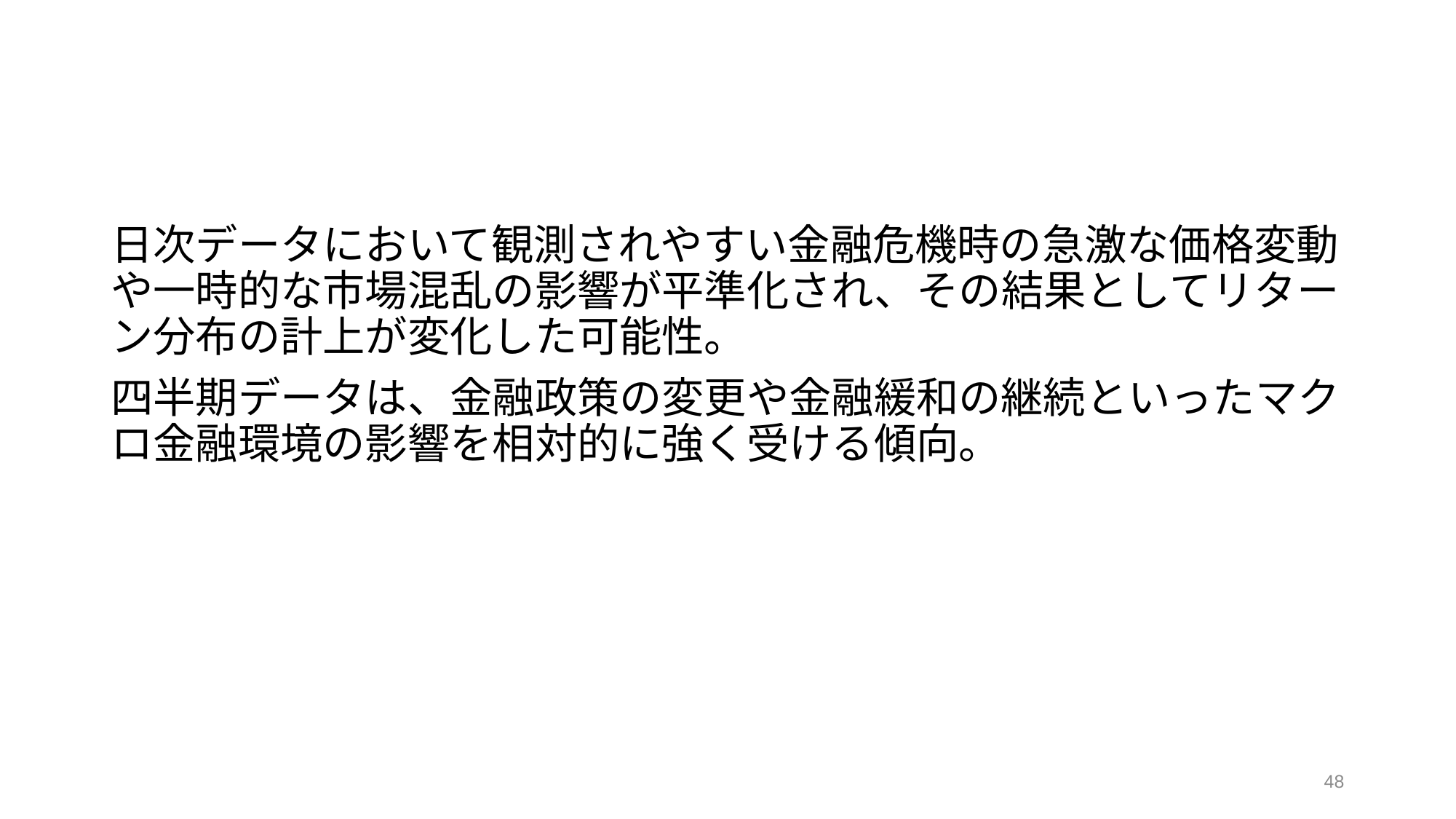

#
日次データにおいて観測されやすい金融危機時の急激な価格変動や一時的な市場混乱の影響が平準化され、その結果としてリターン分布の計上が変化した可能性。
四半期データは、金融政策の変更や金融緩和の継続といったマクロ金融環境の影響を相対的に強く受ける傾向。
48